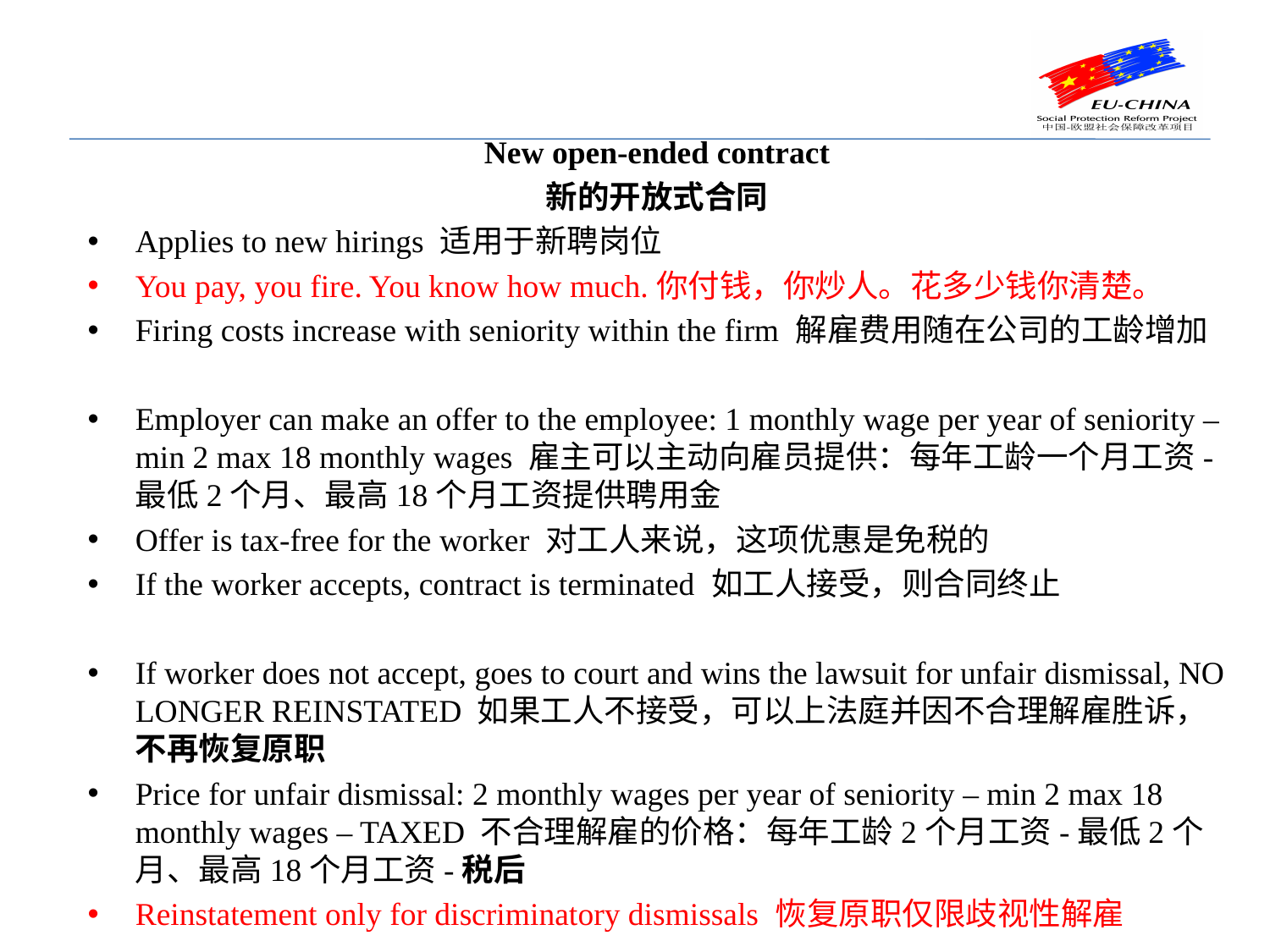

New open-ended contract
新的开放式合同
Applies to new hirings 适用于新聘岗位
You pay, you fire. You know how much.你付钱，你炒人。花多少钱你清楚。
Firing costs increase with seniority within the firm 解雇费用随在公司的工龄增加

Employer can make an offer to the employee: 1 monthly wage per year of seniority – min 2 max 18 monthly wages 雇主可以主动向雇员提供：每年工龄一个月工资-最低2个月、最高18个月工资提供聘用金
Offer is tax-free for the worker 对工人来说，这项优惠是免税的
If the worker accepts, contract is terminated 如工人接受，则合同终止

If worker does not accept, goes to court and wins the lawsuit for unfair dismissal, NO LONGER REINSTATED 如果工人不接受，可以上法庭并因不合理解雇胜诉，不再恢复原职
Price for unfair dismissal: 2 monthly wages per year of seniority – min 2 max 18 monthly wages – TAXED 不合理解雇的价格：每年工龄2个月工资-最低2个月、最高18个月工资-税后
Reinstatement only for discriminatory dismissals 恢复原职仅限歧视性解雇